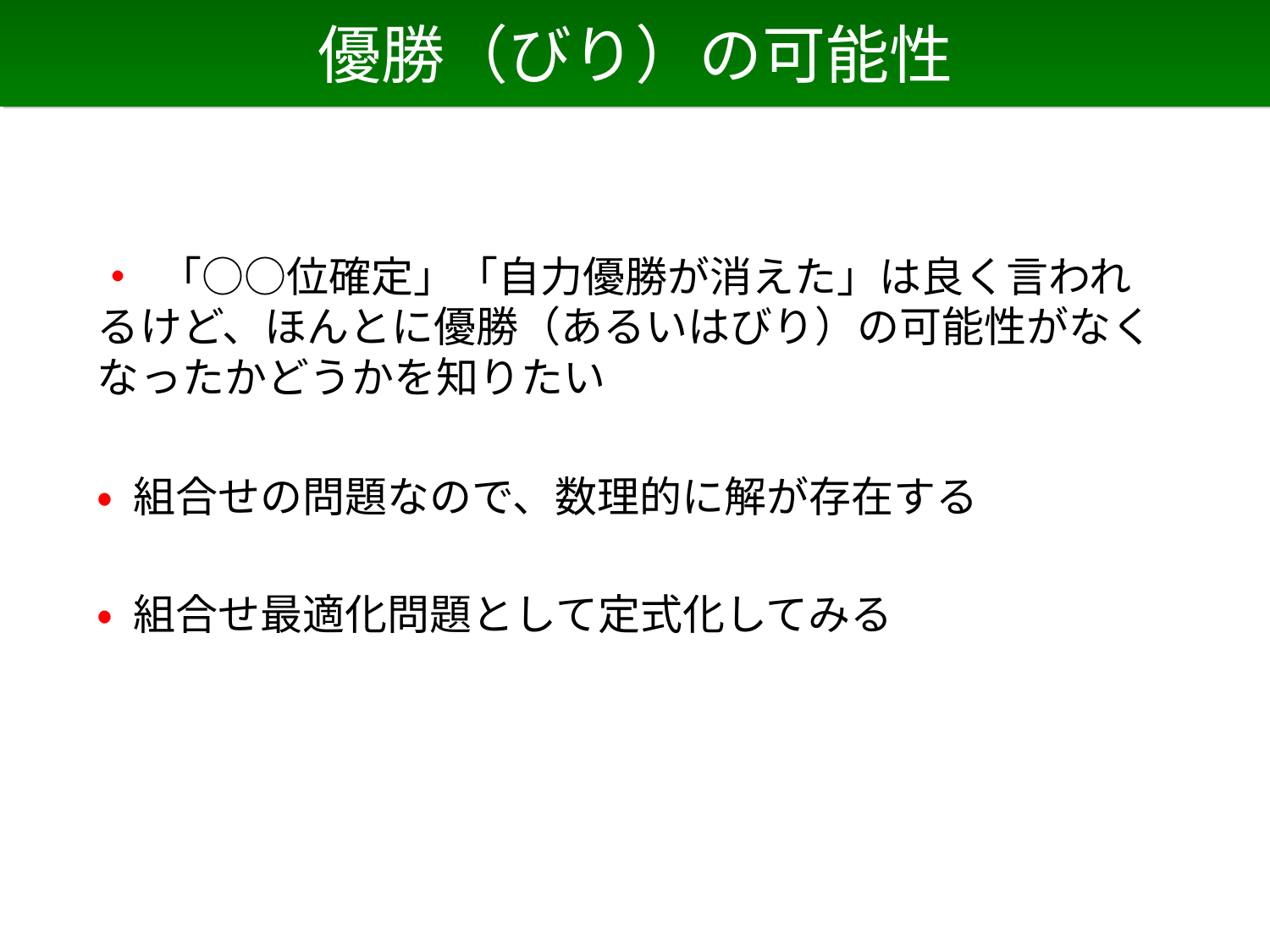

# 優勝（びり）の可能性
• 「○○位確定」「自力優勝が消えた」は良く言われるけど、ほんとに優勝（あるいはびり）の可能性がなくなったかどうかを知りたい

• 組合せの問題なので、数理的に解が存在する

• 組合せ最適化問題として定式化してみる